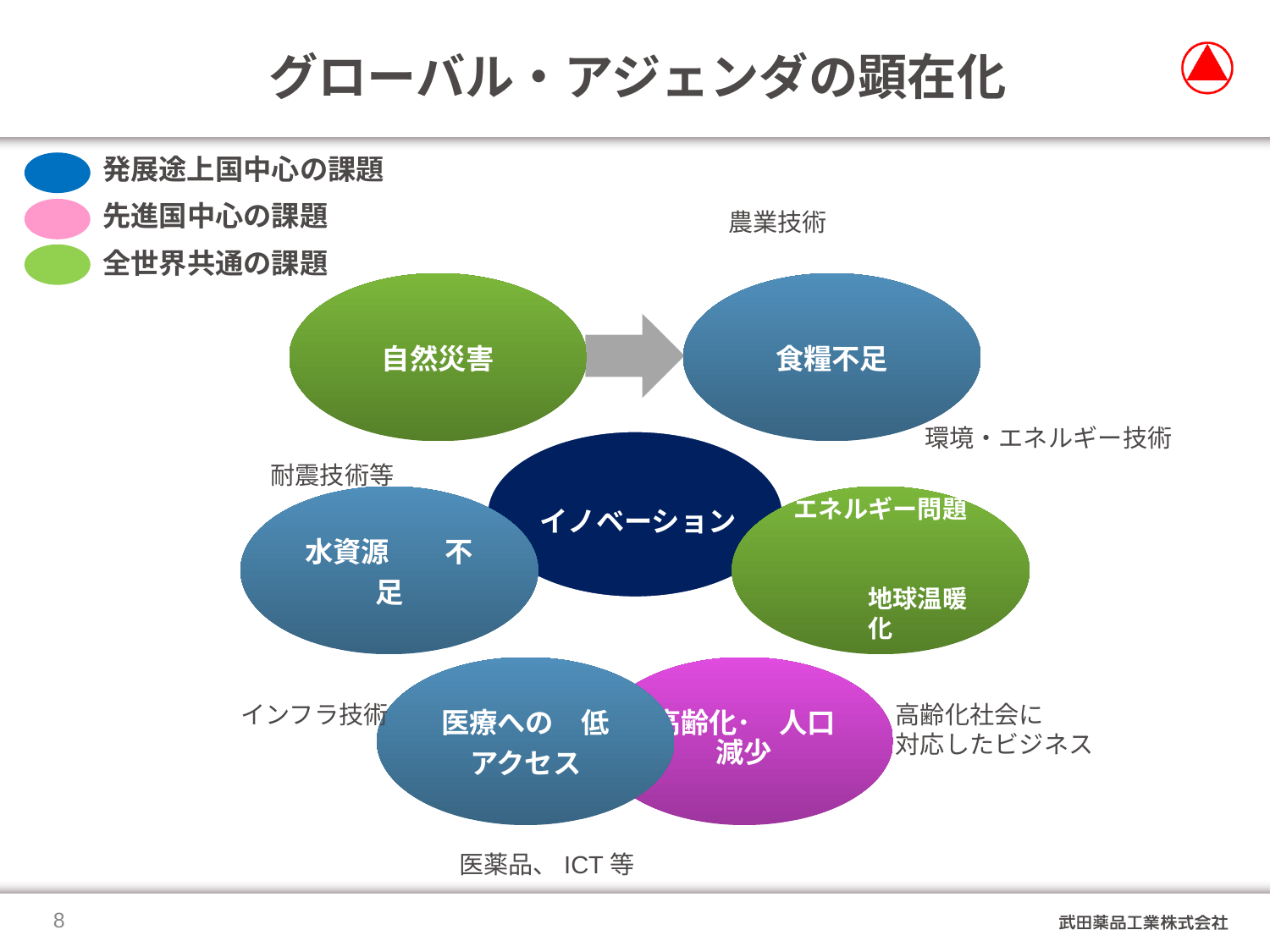

# グローバル・アジェンダの顕在化
発展途上国中心の課題

食糧不足
高齢化･　人口減少
医療への　低アクセス
自然災害
先進国中心の課題

農業技術
全世界共通の課題

環境・エネルギー技術
イノベーション
耐震技術等
インフラ技術
高齢化社会に
対応したビジネス
医薬品、ICT等
8